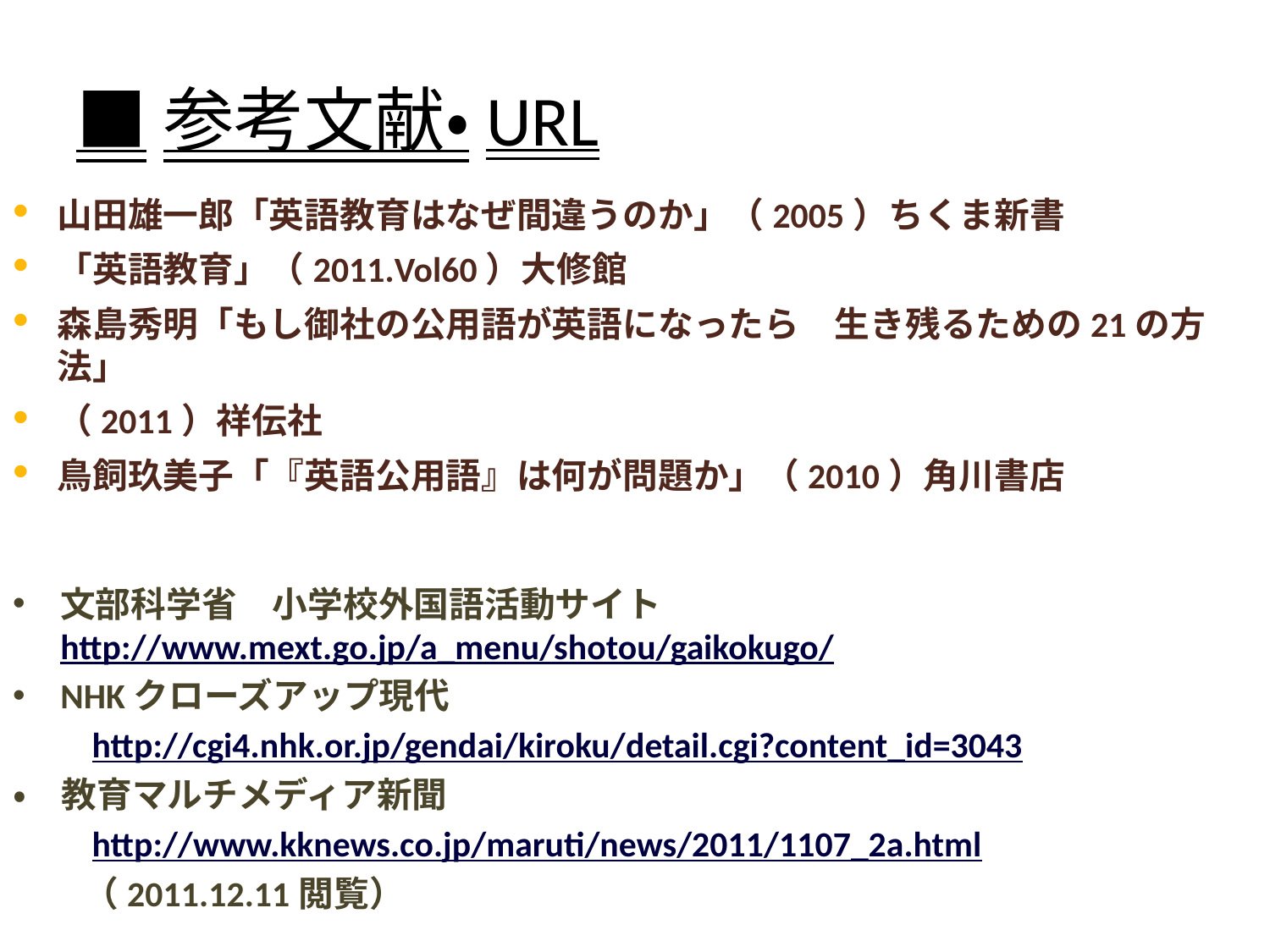

# ■参考文献・URL
山田雄一郎「英語教育はなぜ間違うのか」（2005）ちくま新書
「英語教育」（2011.Vol60）大修館
森島秀明「もし御社の公用語が英語になったら　生き残るための21の方法」
（2011）祥伝社
鳥飼玖美子「『英語公用語』は何が問題か」（2010）角川書店

文部科学省　小学校外国語活動サイトhttp://www.mext.go.jp/a_menu/shotou/gaikokugo/
NHKクローズアップ現代
　　http://cgi4.nhk.or.jp/gendai/kiroku/detail.cgi?content_id=3043
・　教育マルチメディア新聞
　　http://www.kknews.co.jp/maruti/news/2011/1107_2a.html
　　（2011.12.11閲覧）